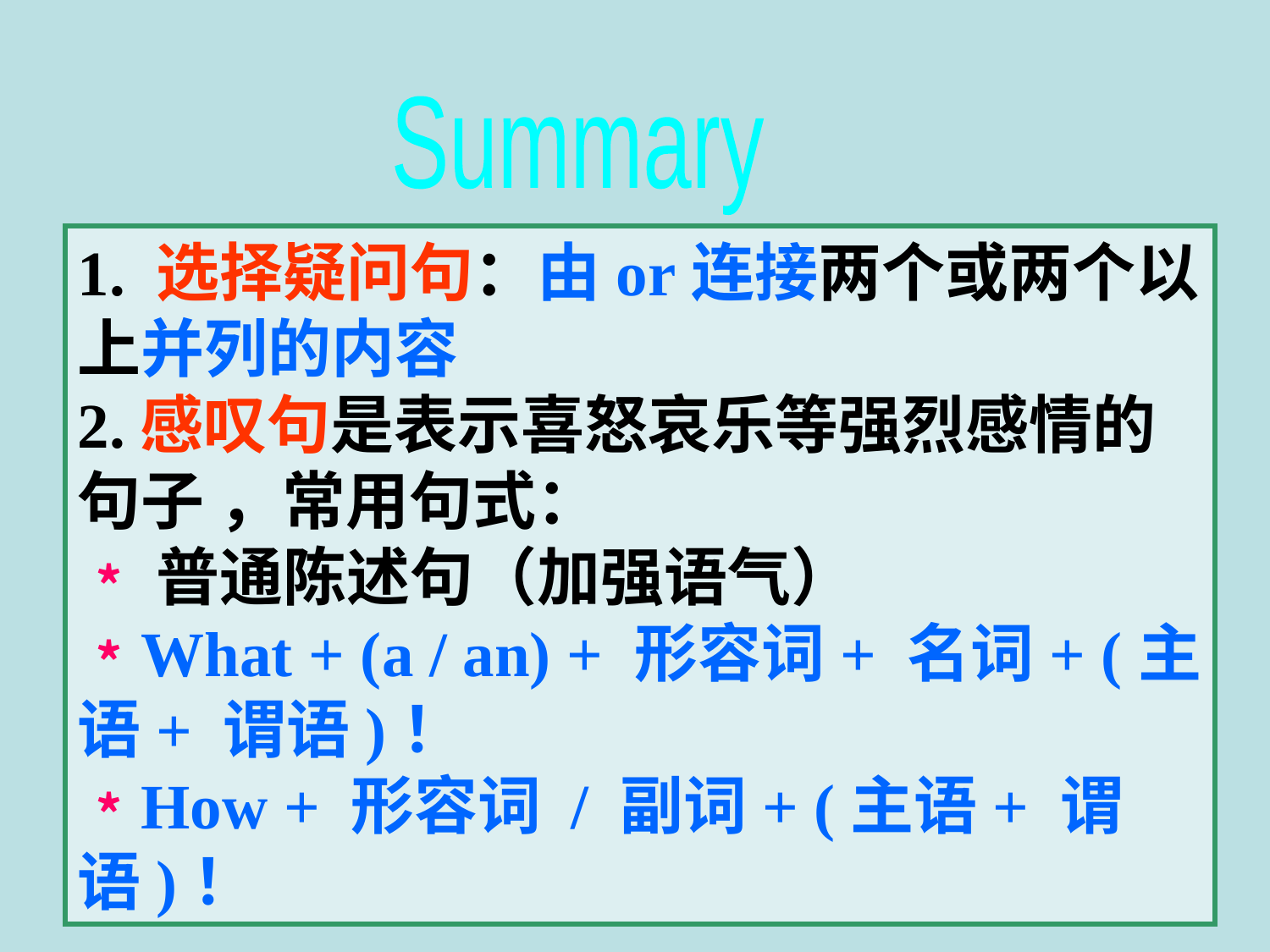

Summary
1. 选择疑问句：由or连接两个或两个以上并列的内容
2.感叹句是表示喜怒哀乐等强烈感情的句子 ，常用句式：
﹡普通陈述句（加强语气）
﹡What + (a / an) + 形容词+ 名词+ (主语+ 谓语)！
﹡How + 形容词 / 副词+ (主语+ 谓语)！